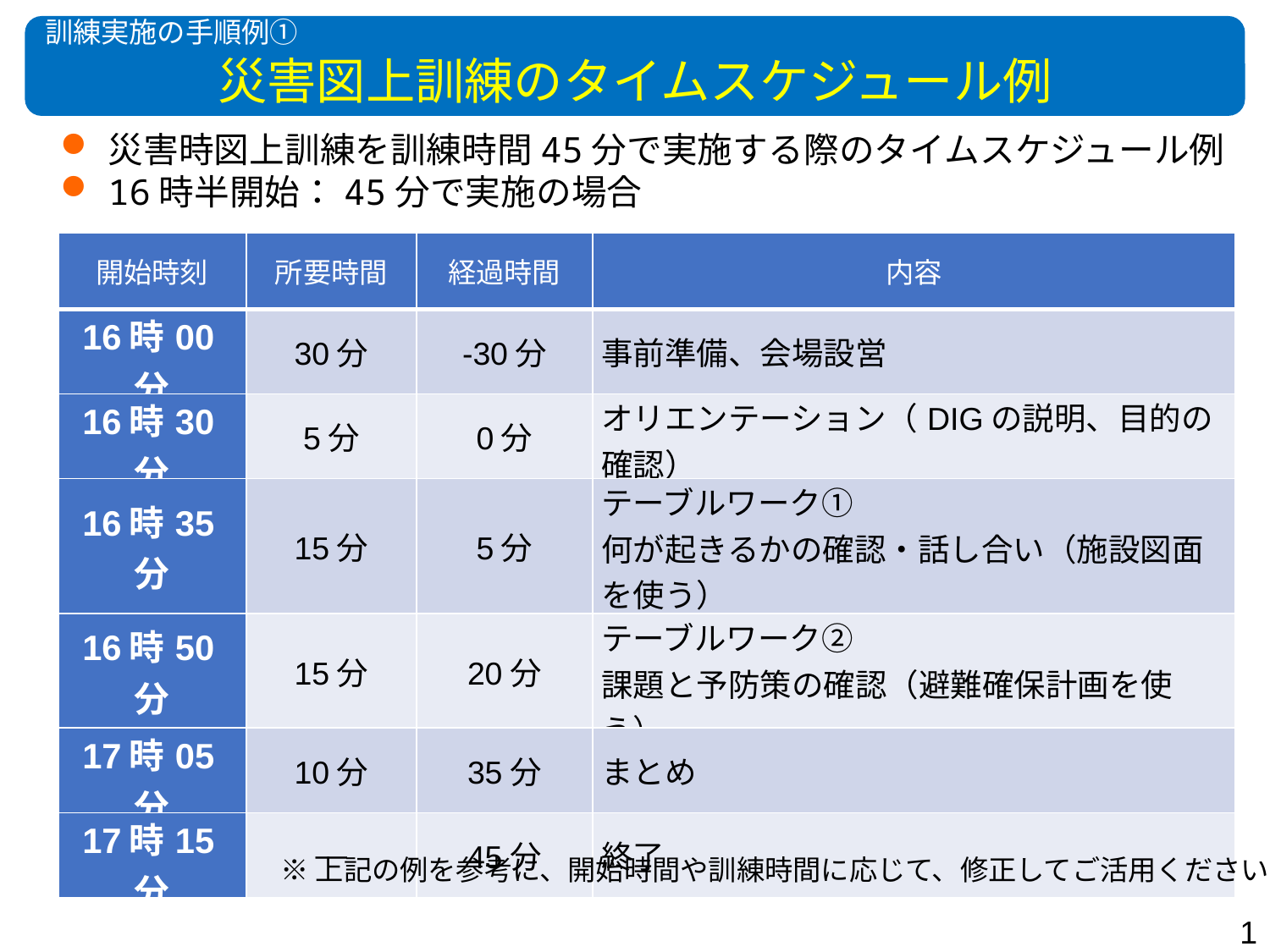

訓練実施の手順例①
# 災害図上訓練のタイムスケジュール例
災害時図上訓練を訓練時間45分で実施する際のタイムスケジュール例
16時半開始：45分で実施の場合
| 開始時刻 | 所要時間 | 経過時間 | 内容 |
| --- | --- | --- | --- |
| 16時00分 | 30分 | -30分 | 事前準備、会場設営 |
| 16時30分 | 5分 | 0分 | オリエンテーション（DIGの説明、目的の確認） |
| 16時35分 | 15分 | 5分 | テーブルワーク① 何が起きるかの確認・話し合い（施設図面を使う） |
| 16時50分 | 15分 | 20分 | テーブルワーク② 課題と予防策の確認（避難確保計画を使う） |
| 17時05分 | 10分 | 35分 | まとめ |
| 17時15分 | ― | 45分 | 終了 |
※上記の例を参考に、開始時間や訓練時間に応じて、修正してご活用ください
1